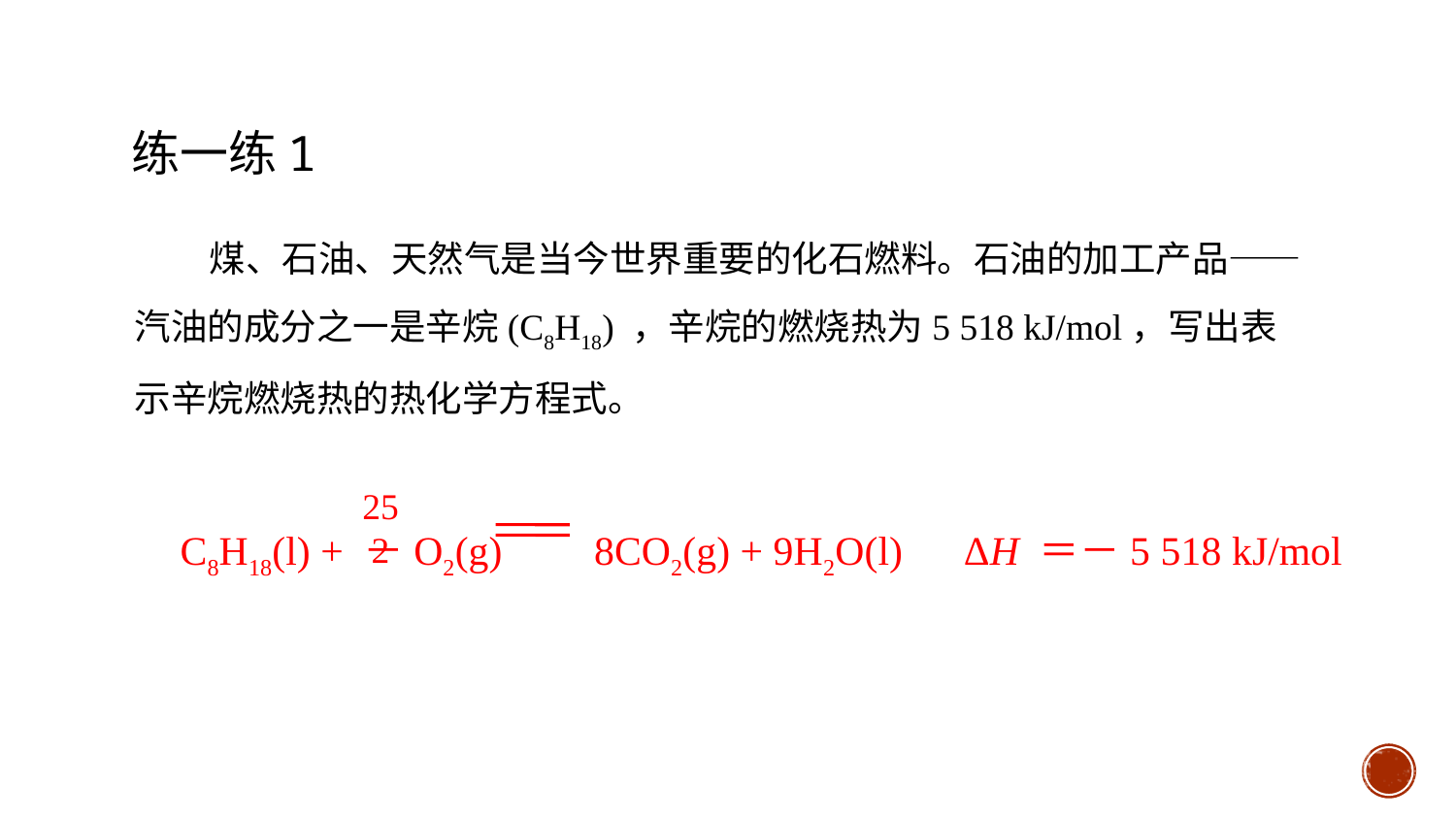

练一练1
        煤、石油、天然气是当今世界重要的化石燃料。石油的加工产品——汽油的成分之一是辛烷(C8H18) ，辛烷的燃烧热为5 518 kJ/mol，写出表示辛烷燃烧热的热化学方程式。

C8H18(l) + －O2(g)         8CO2(g) + 9H2O(l)      ΔH ＝－5 518 kJ/mol
25
2